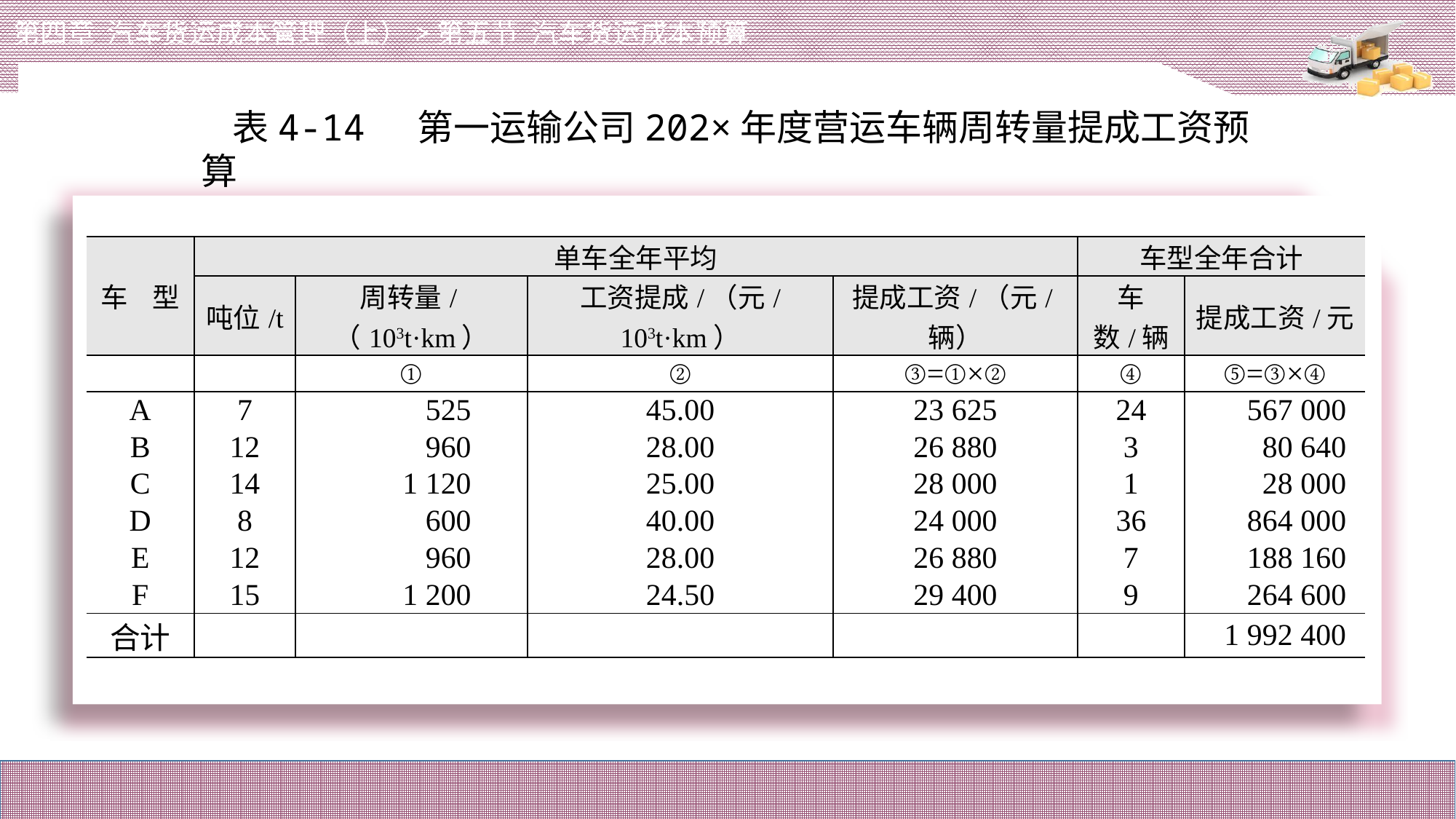

第四章  汽车货运成本管理（上）>第五节  汽车货运成本预算
表4-14  第一运输公司202×年度营运车辆周转量提成工资预算
| 车 型 | 单车全年平均 |  |  |  | 车型全年合计 |  |
| --- | --- | --- | --- | --- | --- | --- |
|  | 吨位/t | 周转量/（103t·km） | 工资提成/（元/103t·km） | 提成工资/（元/辆） | 车数/辆 | 提成工资/元 |
|  |  | ① | ② | ③=①×② | ④ | ⑤=③×④ |
| A | 7 | 525 | 45.00 | 23 625 | 24 | 567 000 |
| B | 12 | 960 | 28.00 | 26 880 | 3 | 80 640 |
| C | 14 | 1 120 | 25.00 | 28 000 | 1 | 28 000 |
| D | 8 | 600 | 40.00 | 24 000 | 36 | 864 000 |
| E | 12 | 960 | 28.00 | 26 880 | 7 | 188 160 |
| F | 15 | 1 200 | 24.50 | 29 400 | 9 | 264 600 |
| 合计 |  |  |  |  |  | 1 992 400 |